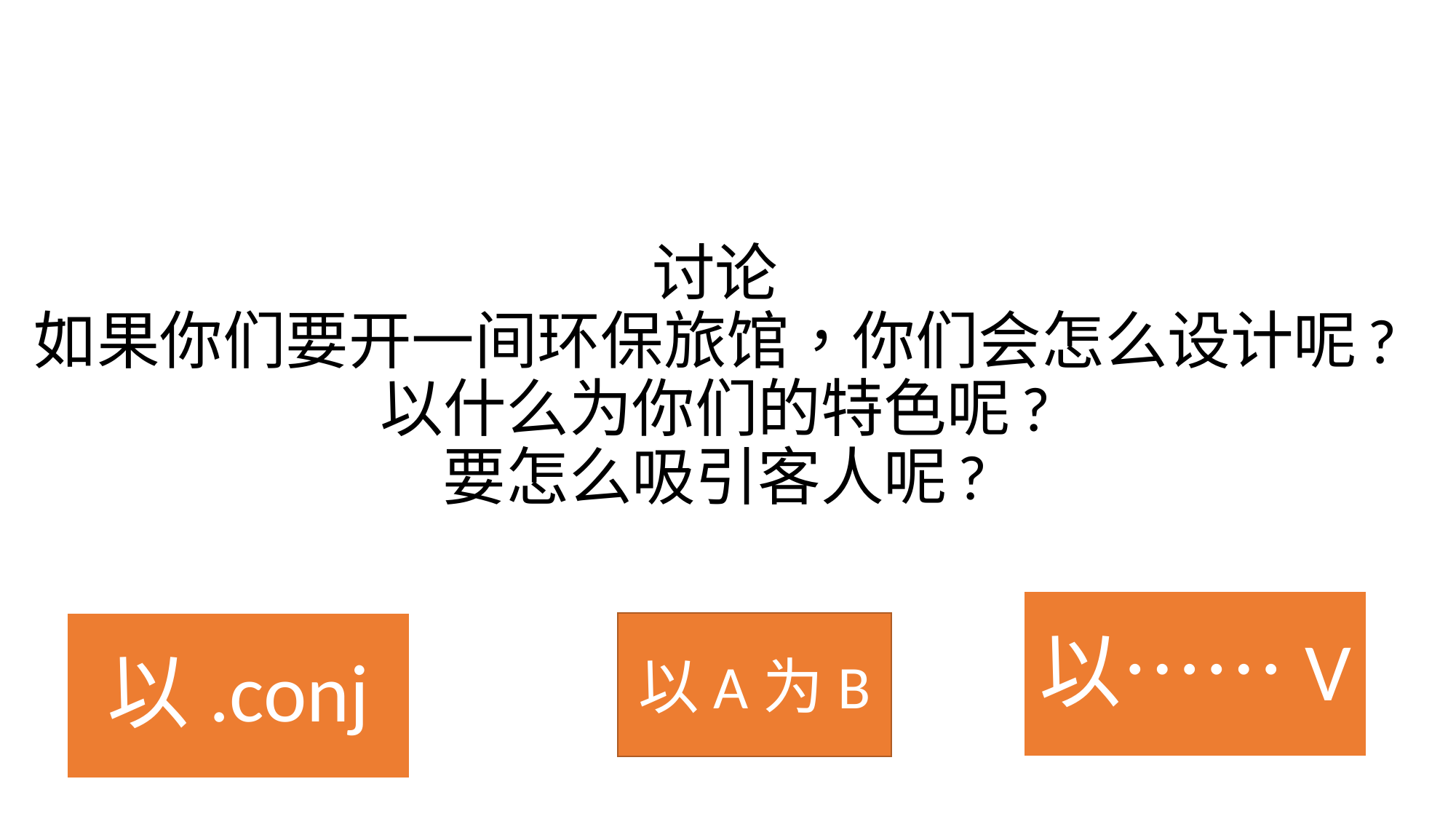

# 讨论 如果你们要开一间环保旅馆，你们会怎么设计呢? 以什么为你们的特色呢? 要怎么吸引客人呢?
以……V
以.conj
以A为B